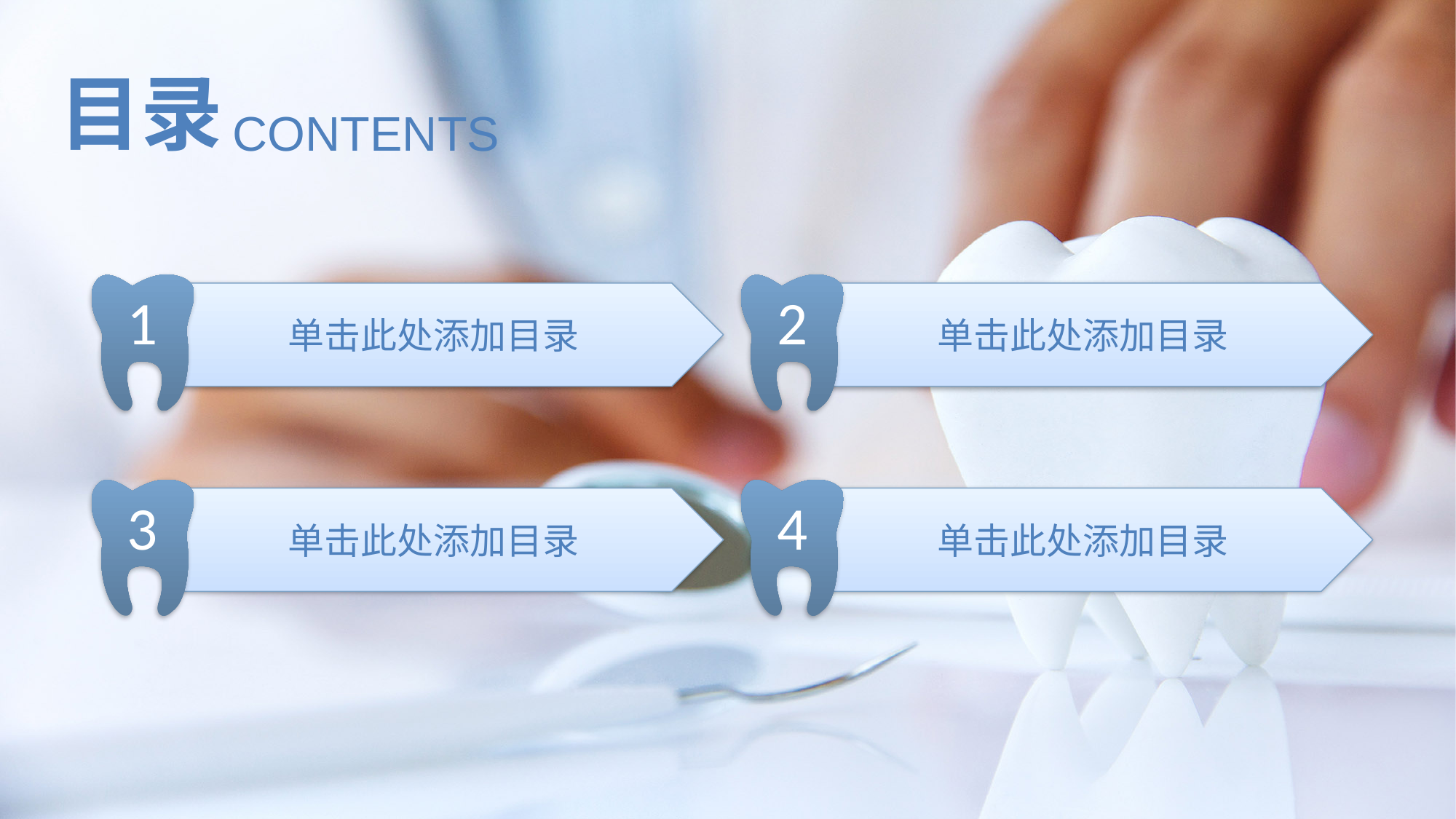

目录
CONTENTS

1

2
单击此处添加目录
单击此处添加目录

3

4
单击此处添加目录
单击此处添加目录